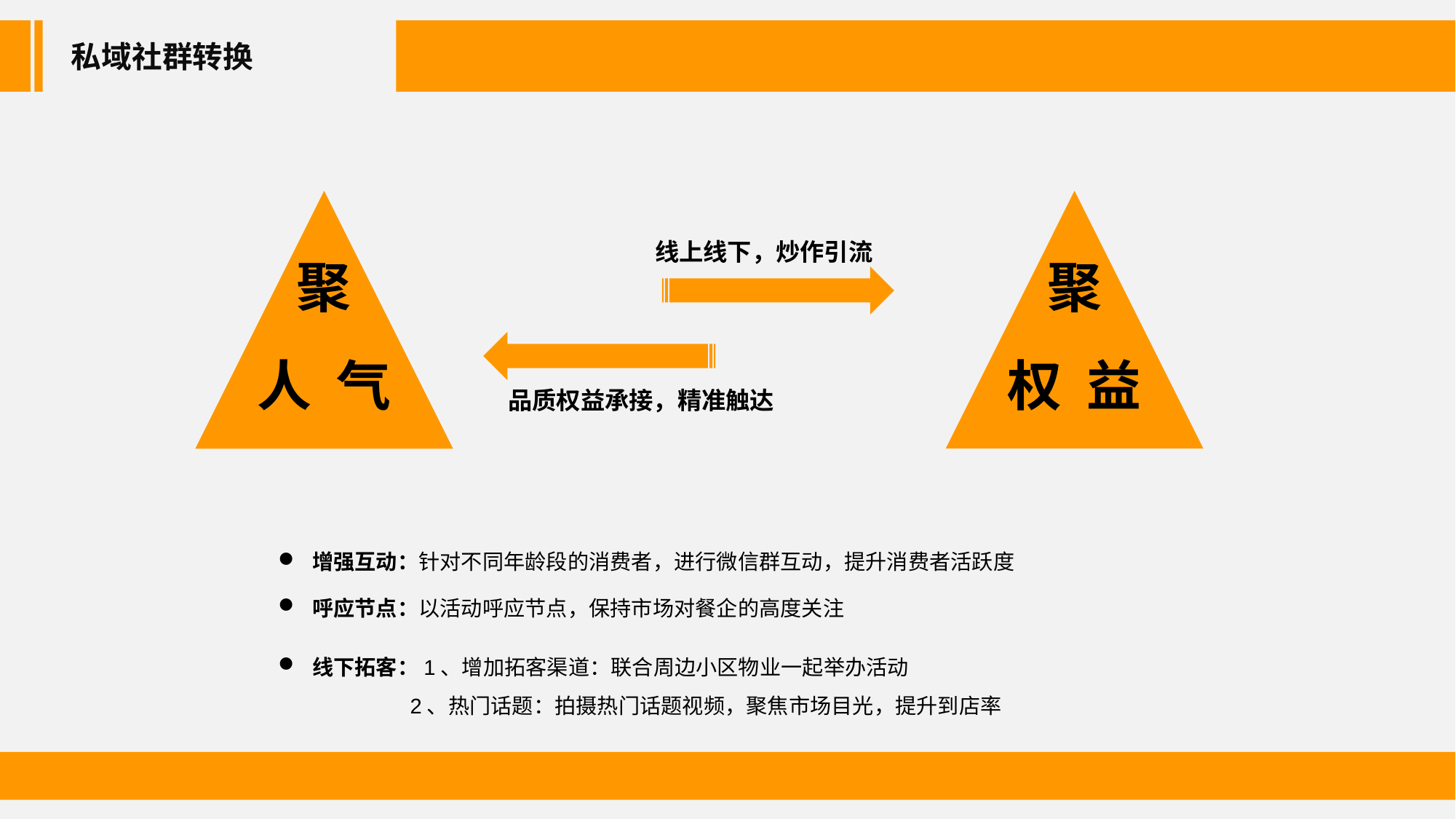

私域社群转换

聚
权  益
聚
人  气
线上线下，炒作引流

品质权益承接，精准触达
增强互动：针对不同年龄段的消费者，进行微信群互动，提升消费者活跃度
呼应节点：以活动呼应节点，保持市场对餐企的高度关注
线下拓客：1、增加拓客渠道：联合周边小区物业一起举办活动
                      2、热门话题：拍摄热门话题视频，聚焦市场目光，提升到店率